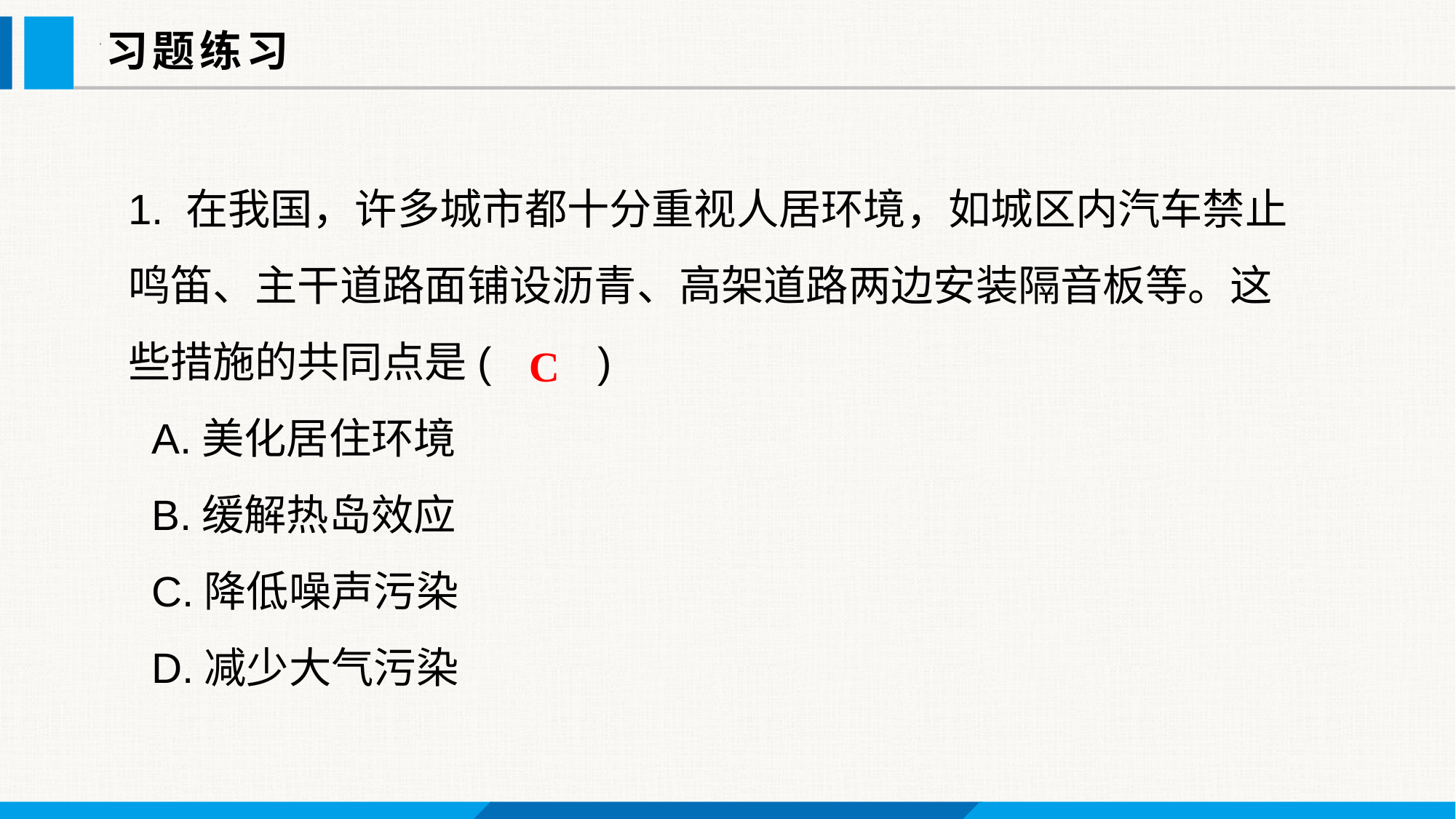

习题练习
1. 在我国，许多城市都十分重视人居环境，如城区内汽车禁止鸣笛、主干道路面铺设沥青、高架道路两边安装隔音板等。这些措施的共同点是(         )
  A.美化居住环境
  B.缓解热岛效应
  C.降低噪声污染
  D.减少大气污染

C